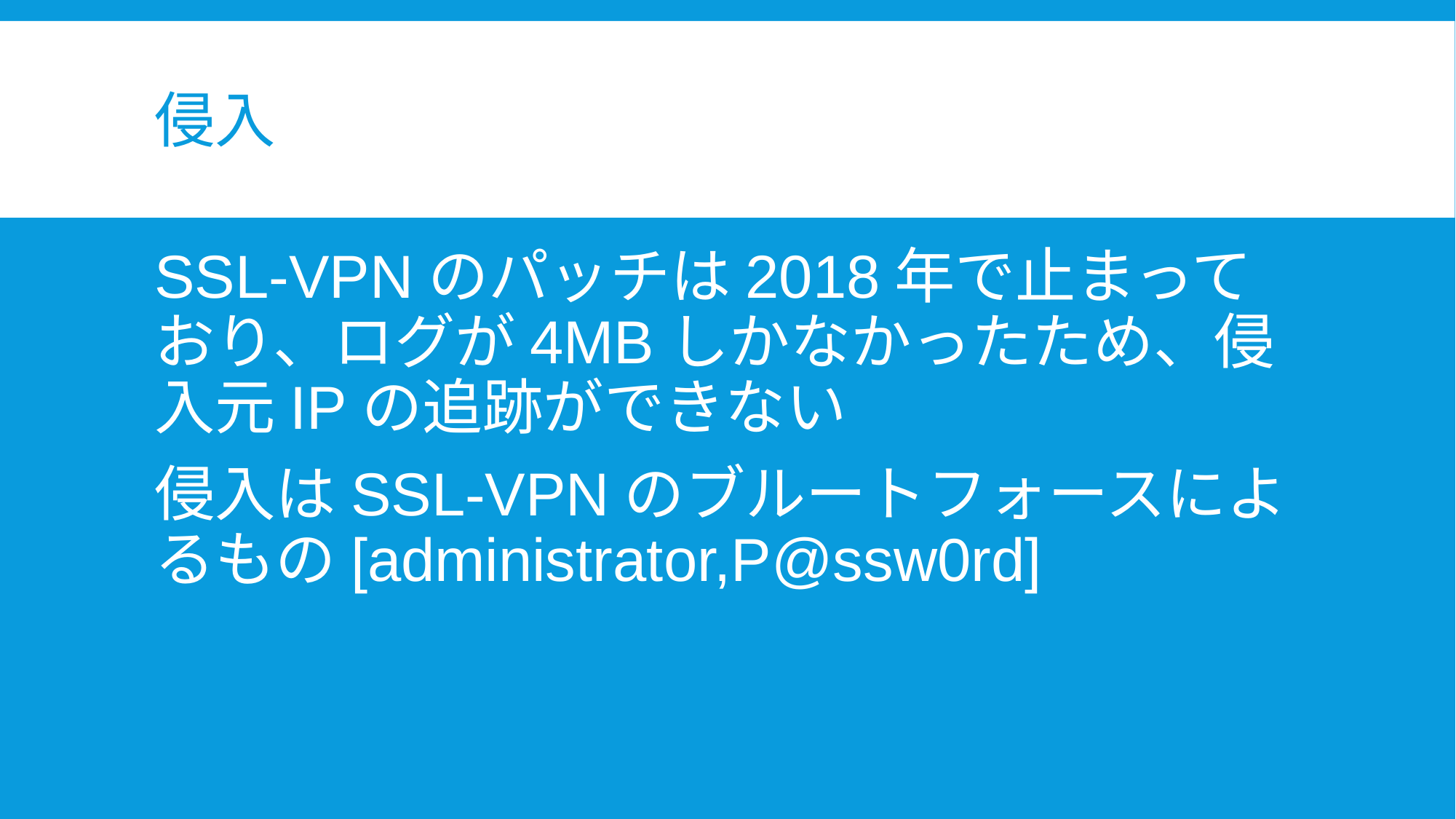

# 侵入
SSL-VPNのパッチは2018年で止まっており、ログが4MBしかなかったため、侵入元IPの追跡ができない
侵入はSSL-VPNのブルートフォースによるもの[administrator,P@ssw0rd]